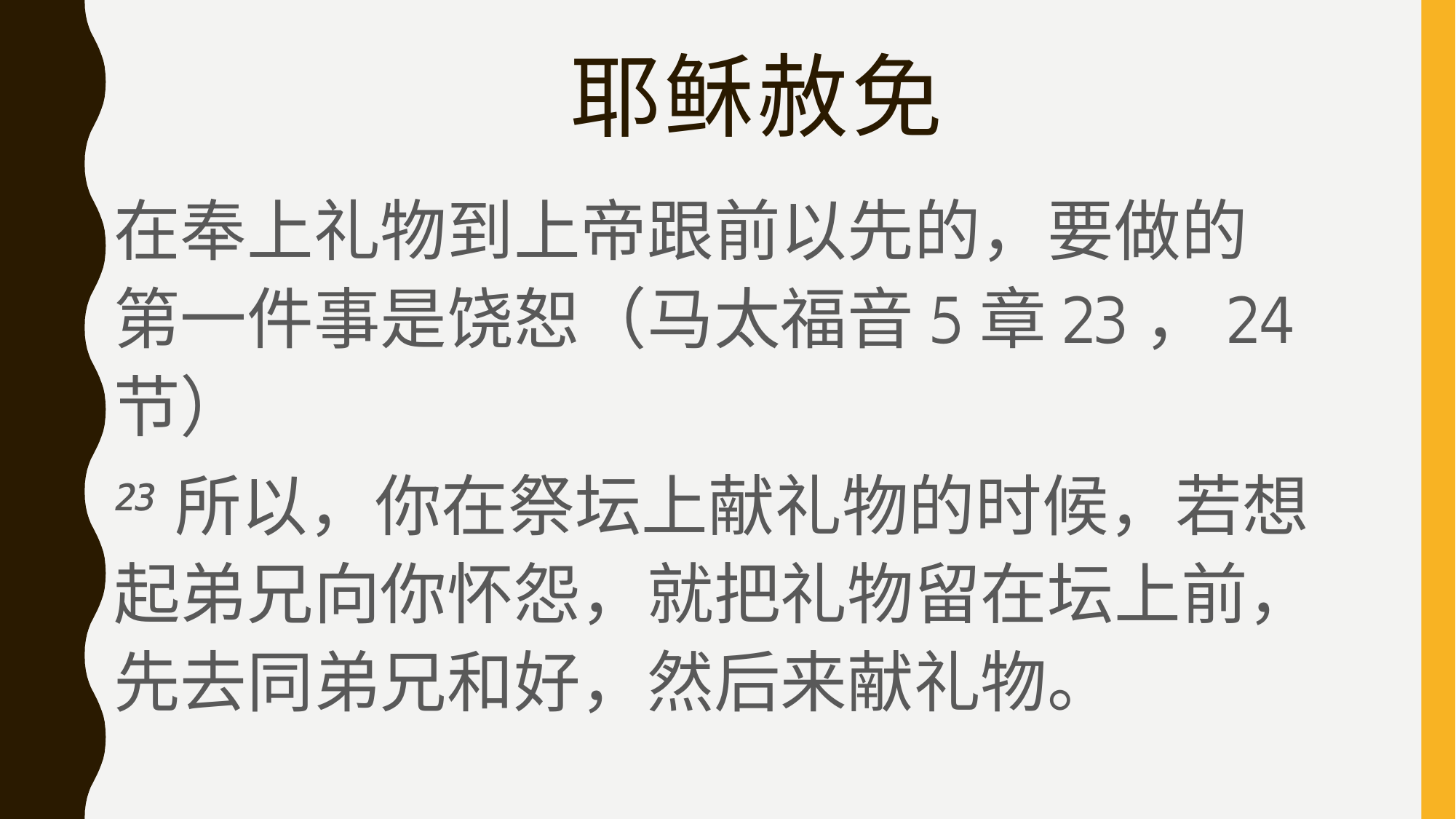

# 耶稣赦免
在奉上礼物到上帝跟前以先的，要做的第一件事是饶恕（马太福音5章23，24节）
23 所以，你在祭坛上献礼物的时候，若想起弟兄向你怀怨，就把礼物留在坛上前，先去同弟兄和好，然后来献礼物。